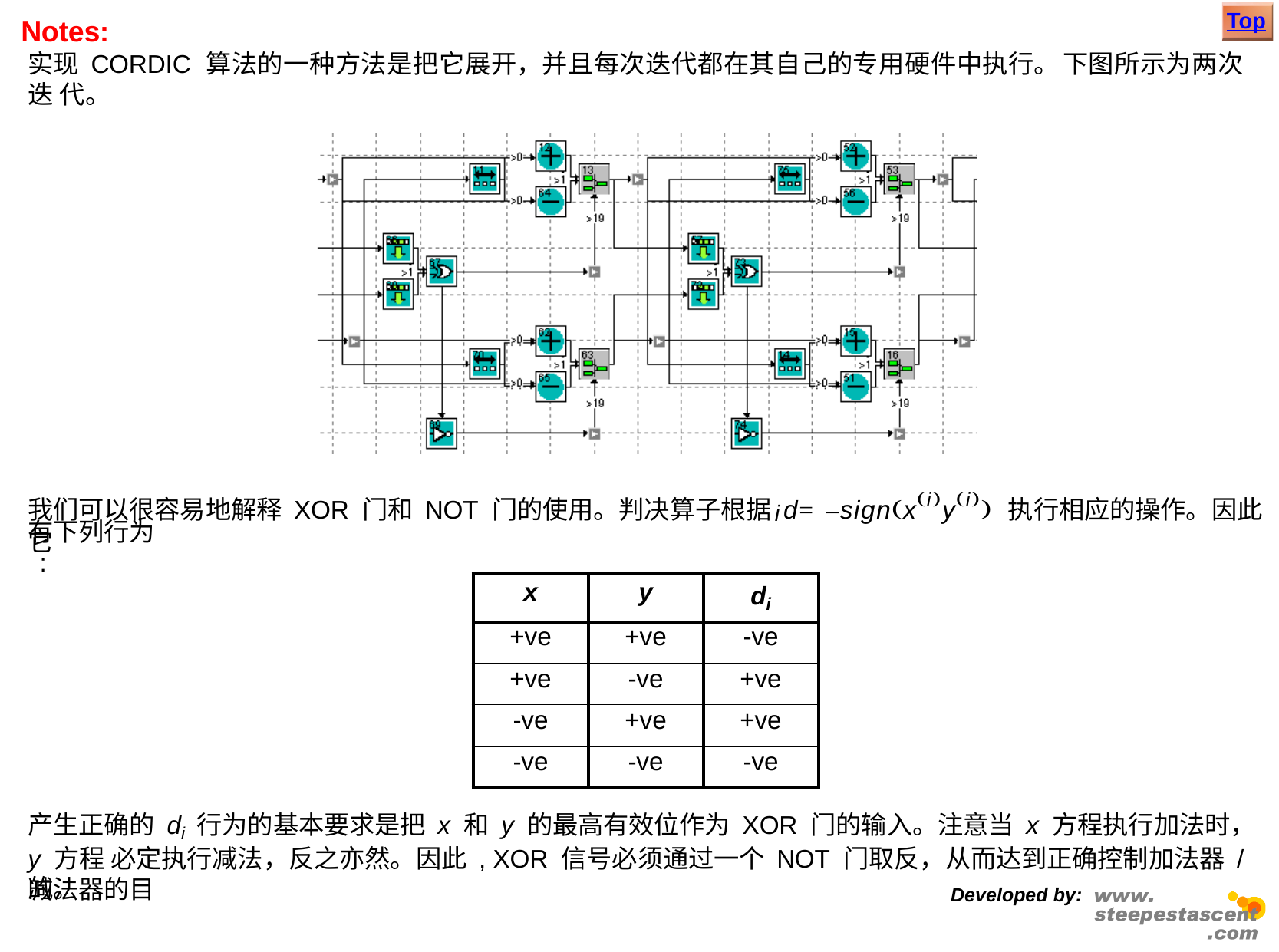

Top
# Notes:
实现 CORDIC 算法的一种方法是把它展开，并且每次迭代都在其自己的专用硬件中执行。下图所示为两次迭 代。

我们可以很容易地解释 XOR 门和 NOT 门的使用。判决算子根据 d	= –sign(x(i)y(i)) 执行相应的操作。因此它
i
有下列行为 :
| x | y | di |
| --- | --- | --- |
| +ve | +ve | -ve |
| +ve | -ve | +ve |
| -ve | +ve | +ve |
| -ve | -ve | -ve |
产生正确的 di 行为的基本要求是把 x 和 y 的最高有效位作为 XOR 门的输入。注意当 x 方程执行加法时，y 方程 必定执行减法，反之亦然。因此 , XOR 信号必须通过一个 NOT 门取反，从而达到正确控制加法器 / 减法器的目
的。
Developed by: